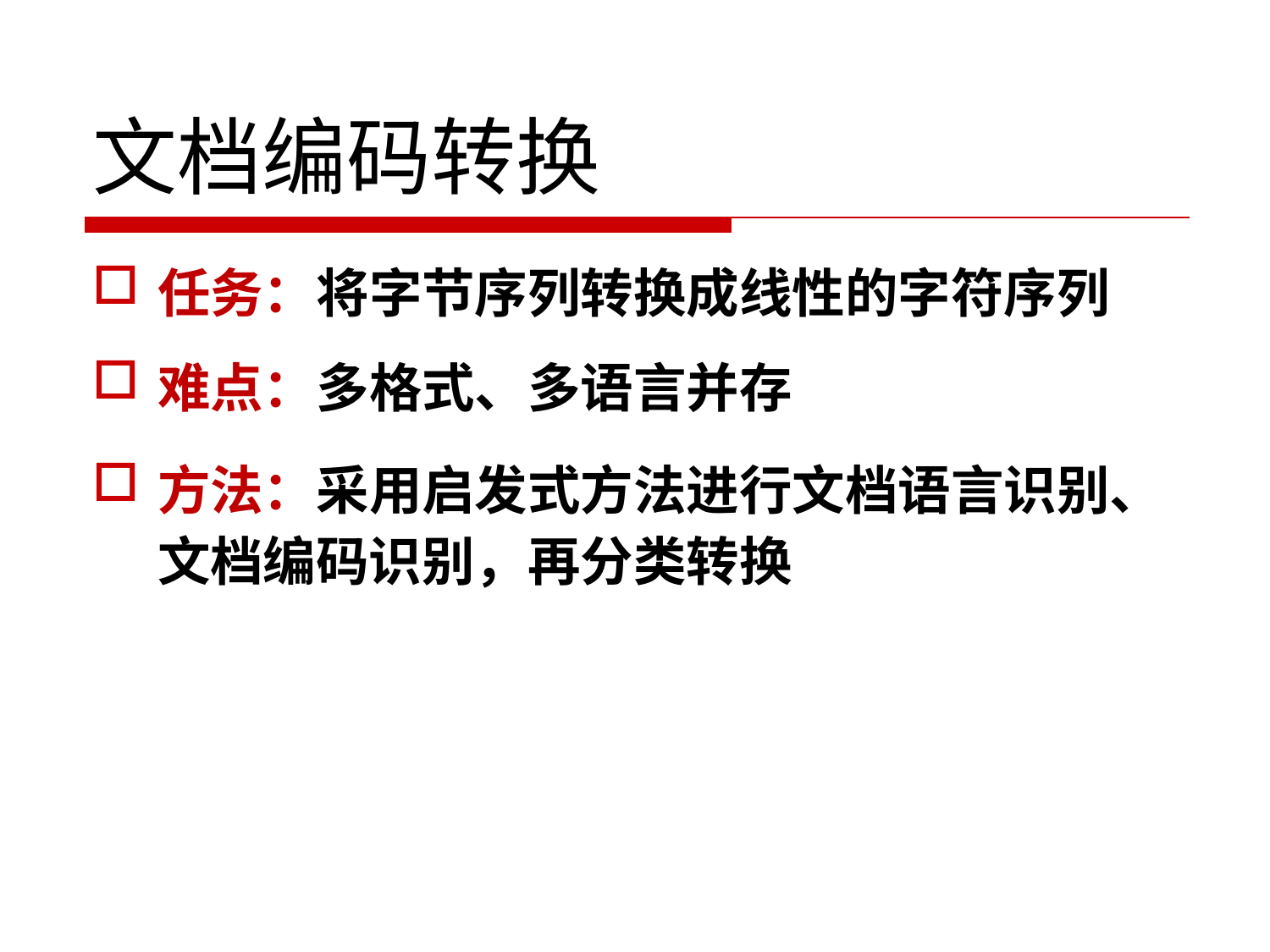

# 文档编码转换
任务：将字节序列转换成线性的字符序列
难点：多格式、多语言并存
方法：采用启发式方法进行文档语言识别、文档编码识别，再分类转换